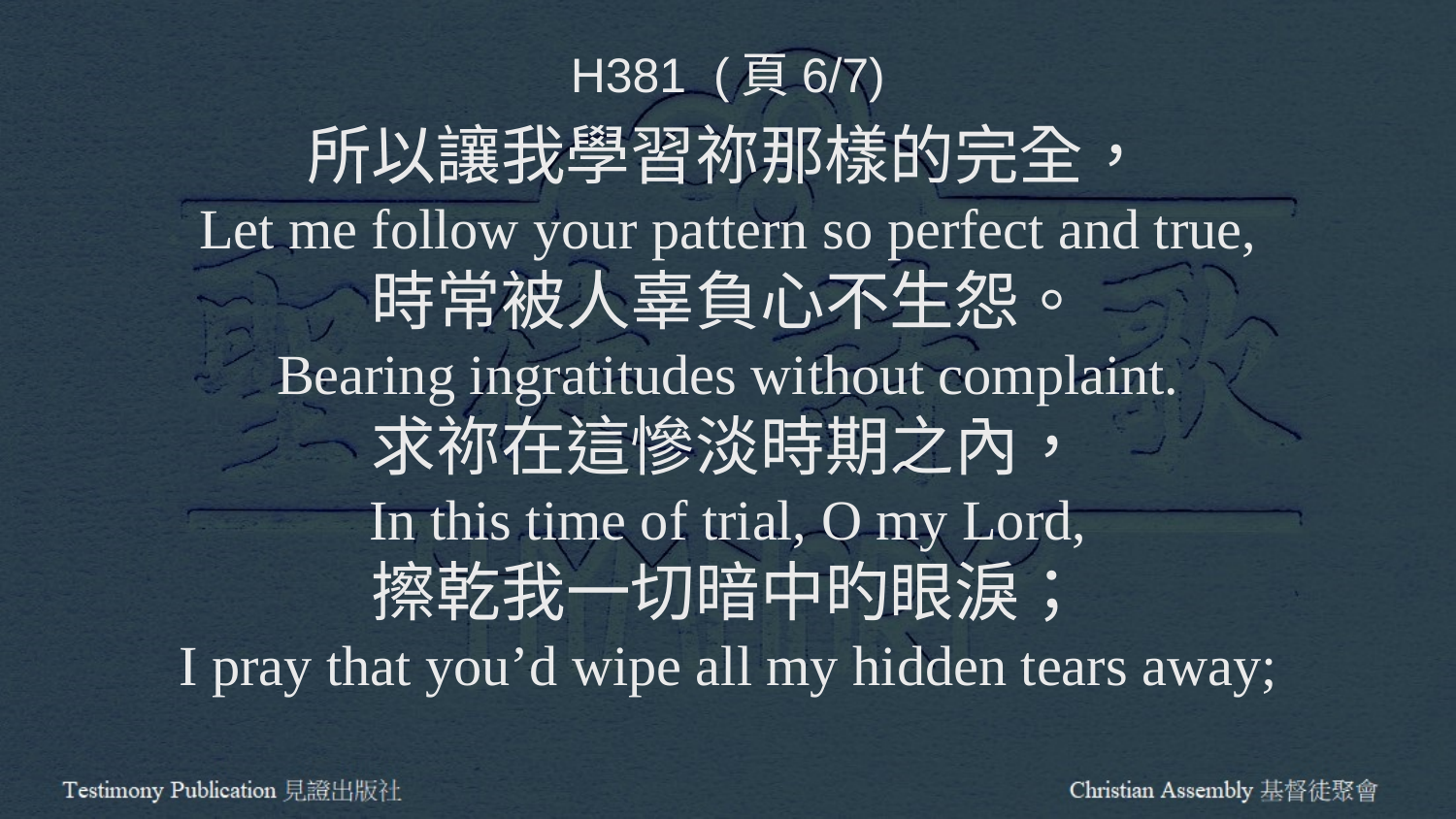

H381  (頁6/7)
所以讓我學習祢那樣的完全，
Let me follow your pattern so perfect and true,
時常被人辜負心不生怨。
Bearing ingratitudes without complaint.
求祢在這慘淡時期之內，
In this time of trial, O my Lord,
擦乾我一切暗中旳眼淚；
I pray that you’d wipe all my hidden tears away;